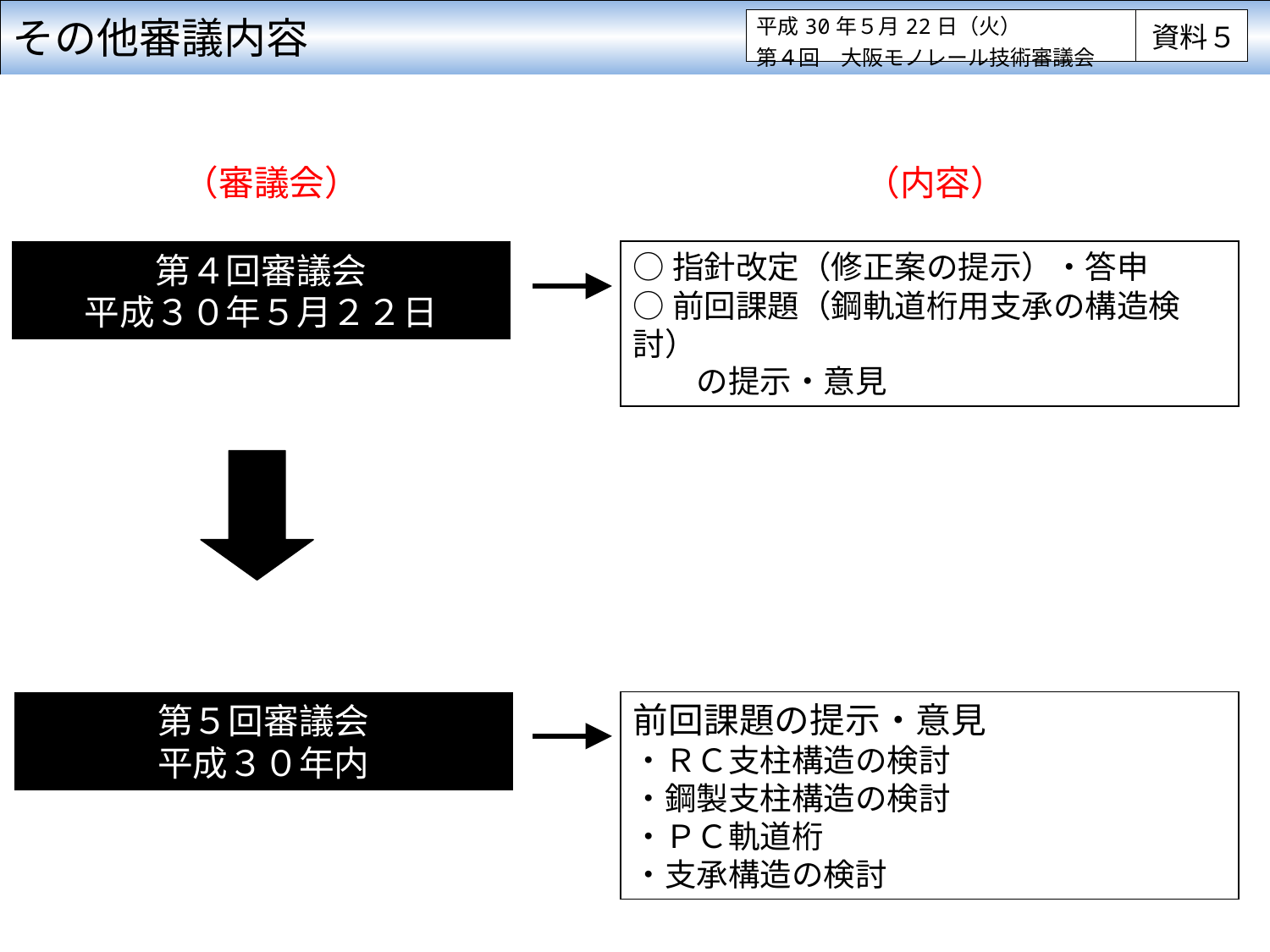

その他審議内容
| 平成30年５月22日（火） 第４回　大阪モノレール技術審議会 | 資料５ |
| --- | --- |
（審議会）
（内容）
第４回審議会
平成３０年５月２２日
○指針改定（修正案の提示）・答申
○前回課題（鋼軌道桁用支承の構造検討）
　　の提示・意見

第５回審議会
平成３０年内
前回課題の提示・意見
・ＲＣ支柱構造の検討
・鋼製支柱構造の検討
・ＰＣ軌道桁
・支承構造の検討